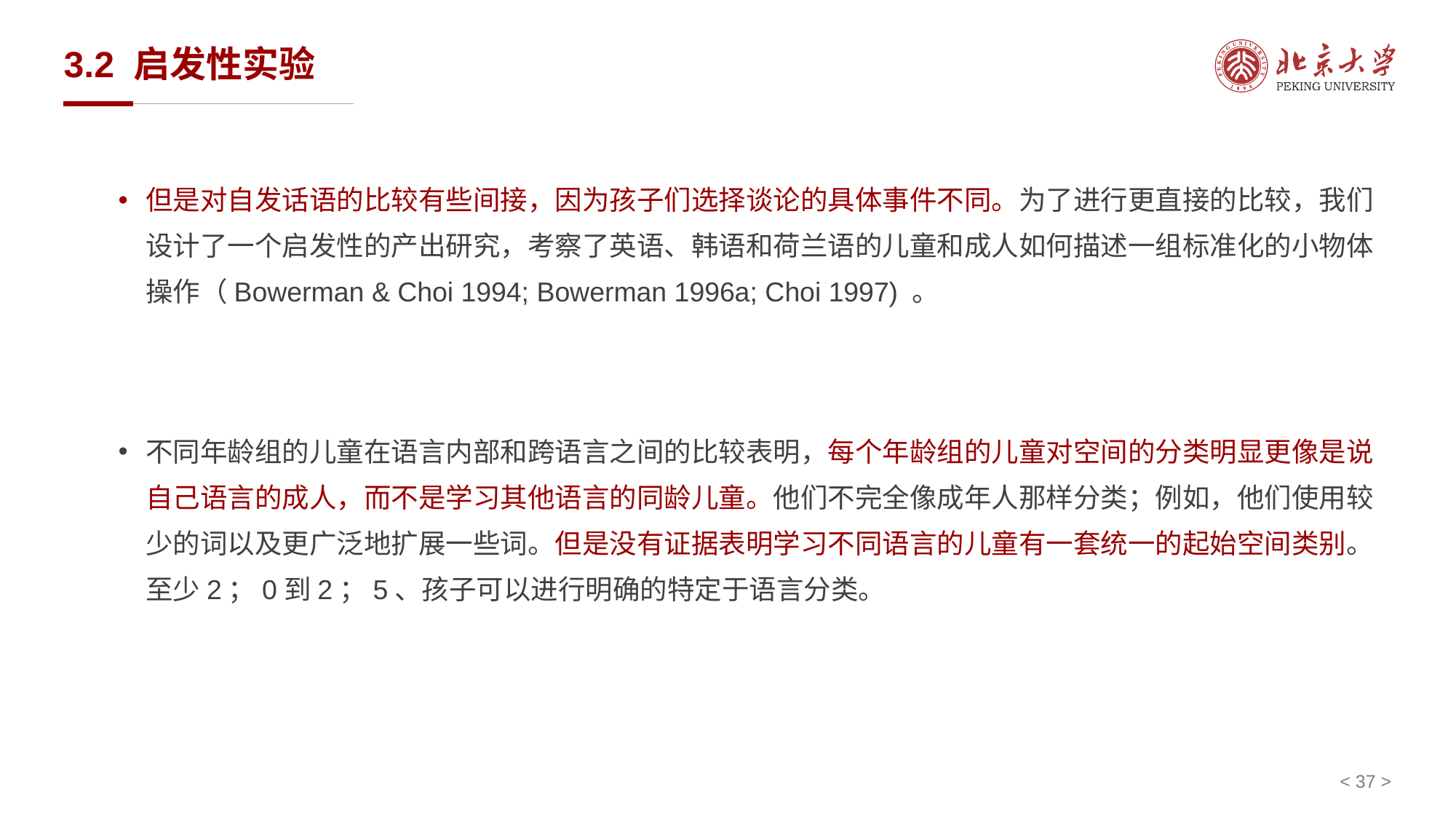

# 3.2 启发性实验
但是对自发话语的比较有些间接，因为孩子们选择谈论的具体事件不同。为了进行更直接的比较，我们设计了一个启发性的产出研究，考察了英语、韩语和荷兰语的儿童和成人如何描述一组标准化的小物体操作（Bowerman & Choi 1994; Bowerman 1996a; Choi 1997) 。
不同年龄组的儿童在语言内部和跨语言之间的比较表明，每个年龄组的儿童对空间的分类明显更像是说自己语言的成人，而不是学习其他语言的同龄儿童。他们不完全像成年人那样分类；例如，他们使用较少的词以及更广泛地扩展一些词。但是没有证据表明学习不同语言的儿童有一套统一的起始空间类别。至少2；0到2；5、孩子可以进行明确的特定于语言分类。
< 37 >